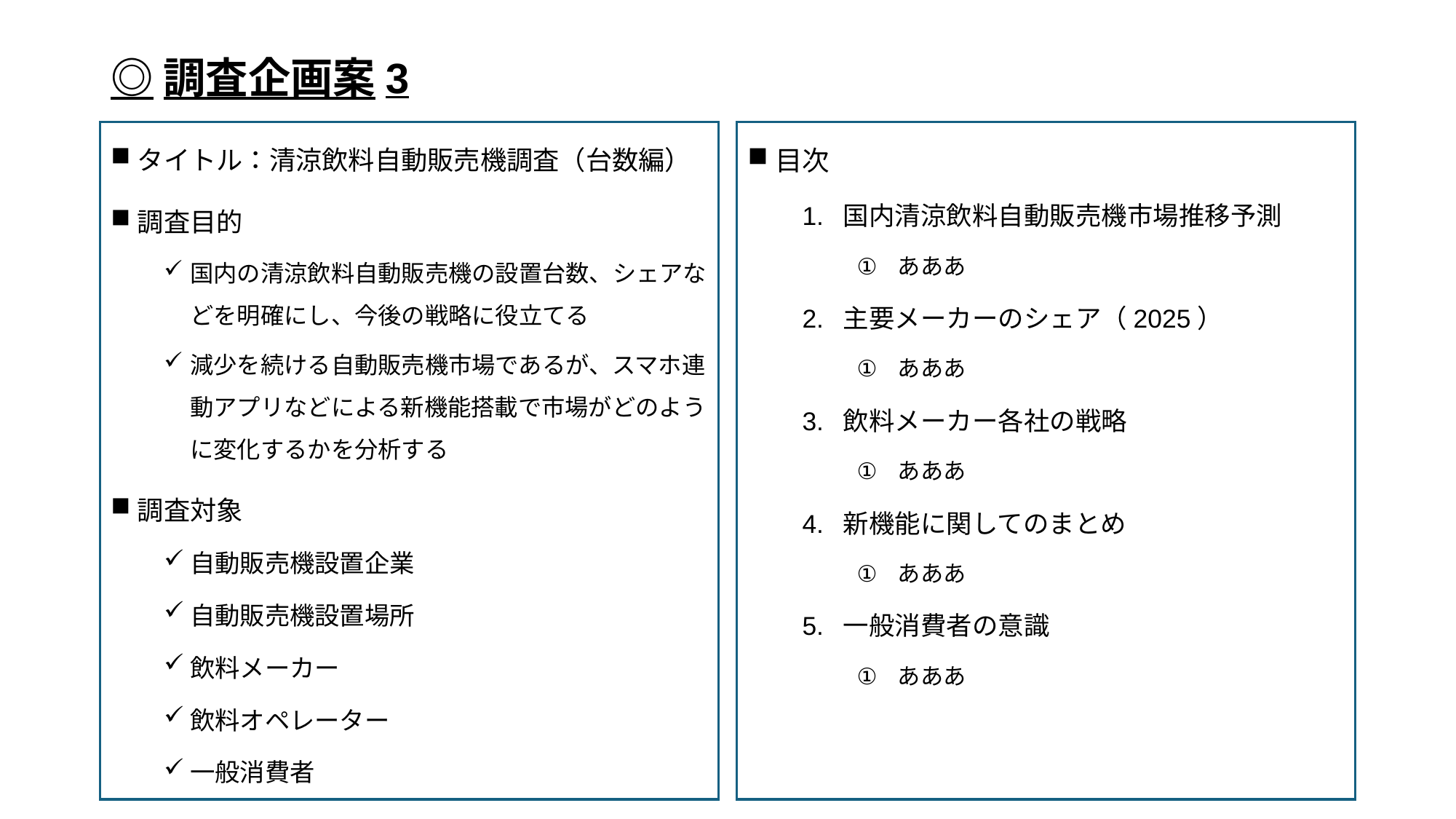

# ◎調査企画案3
タイトル：清涼飲料自動販売機調査（台数編）
調査目的
国内の清涼飲料自動販売機の設置台数、シェアなどを明確にし、今後の戦略に役立てる
減少を続ける自動販売機市場であるが、スマホ連動アプリなどによる新機能搭載で市場がどのように変化するかを分析する
調査対象
自動販売機設置企業
自動販売機設置場所
飲料メーカー
飲料オペレーター
一般消費者
目次
国内清涼飲料自動販売機市場推移予測
あああ
主要メーカーのシェア（2025）
あああ
飲料メーカー各社の戦略
あああ
新機能に関してのまとめ
あああ
一般消費者の意識
あああ